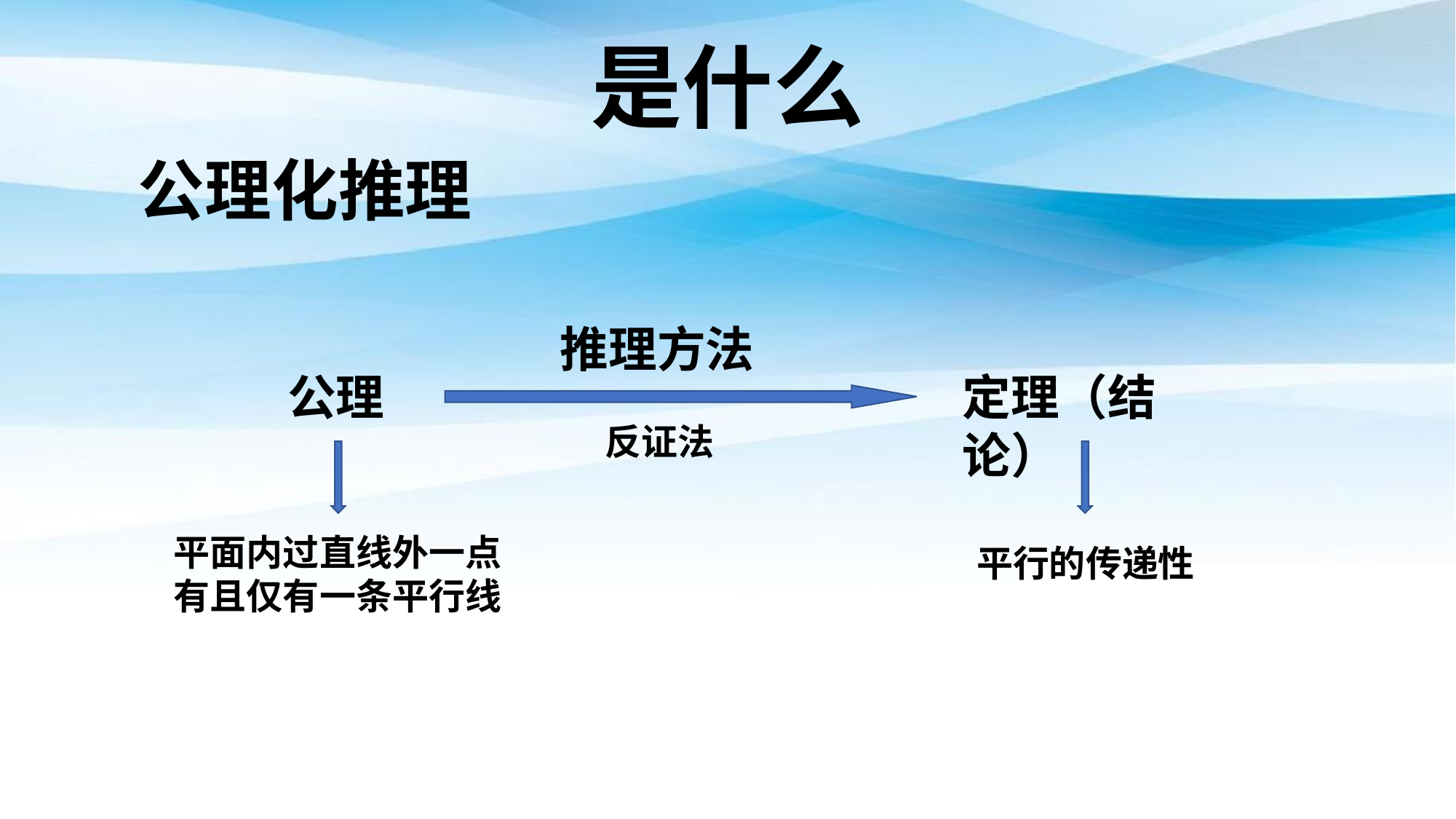

# 是什么
公理化推理

推理方法
公理
定理（结论）

反证法

平面内过直线外一点有且仅有一条平行线
平行的传递性